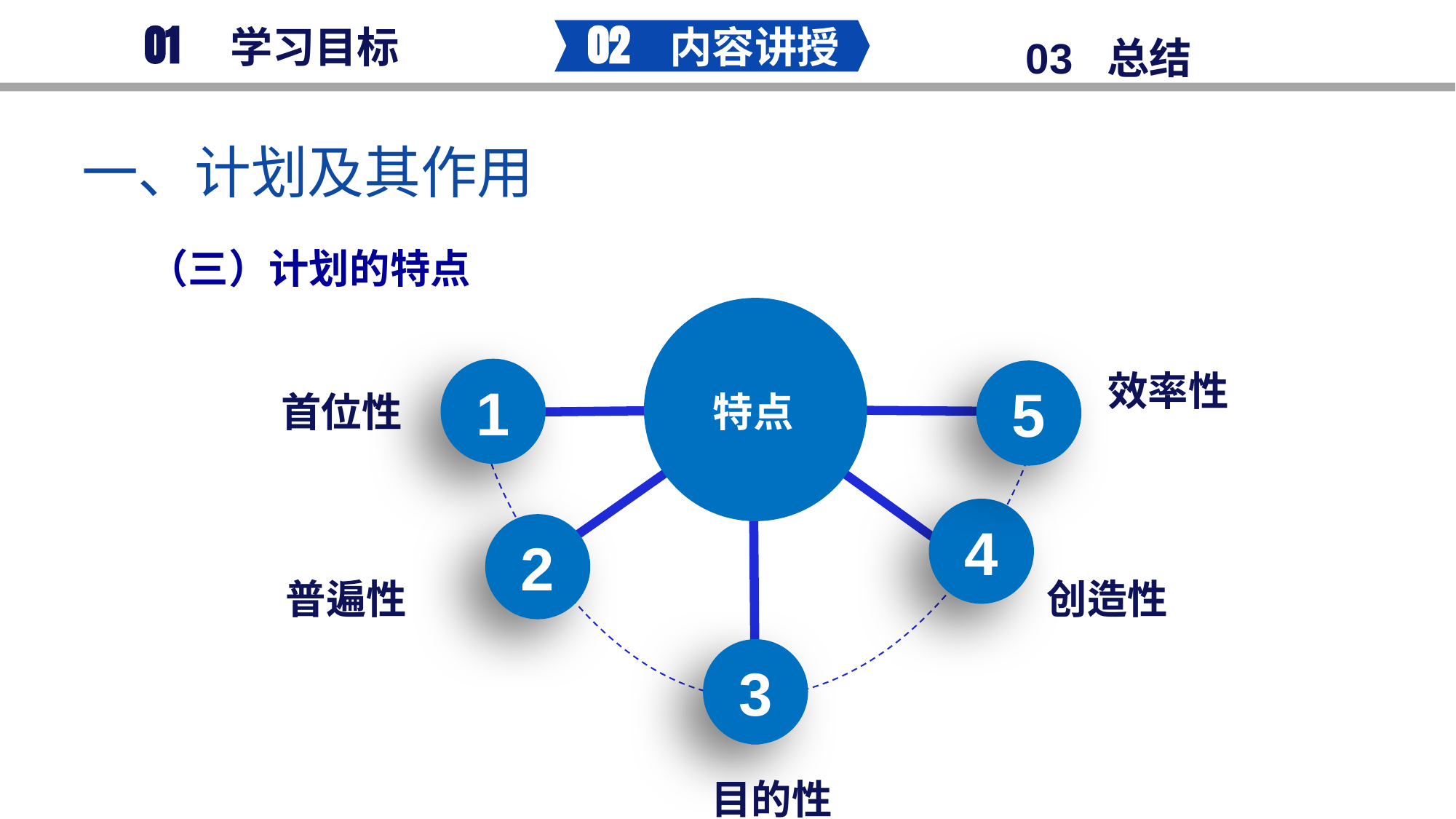

02   内容讲授
01    学习目标
03  总结

一、计划及其作用

（三）计划的特点

特点
1
效率性
5
首位性

4
2

创造性
普遍性

3
目的性